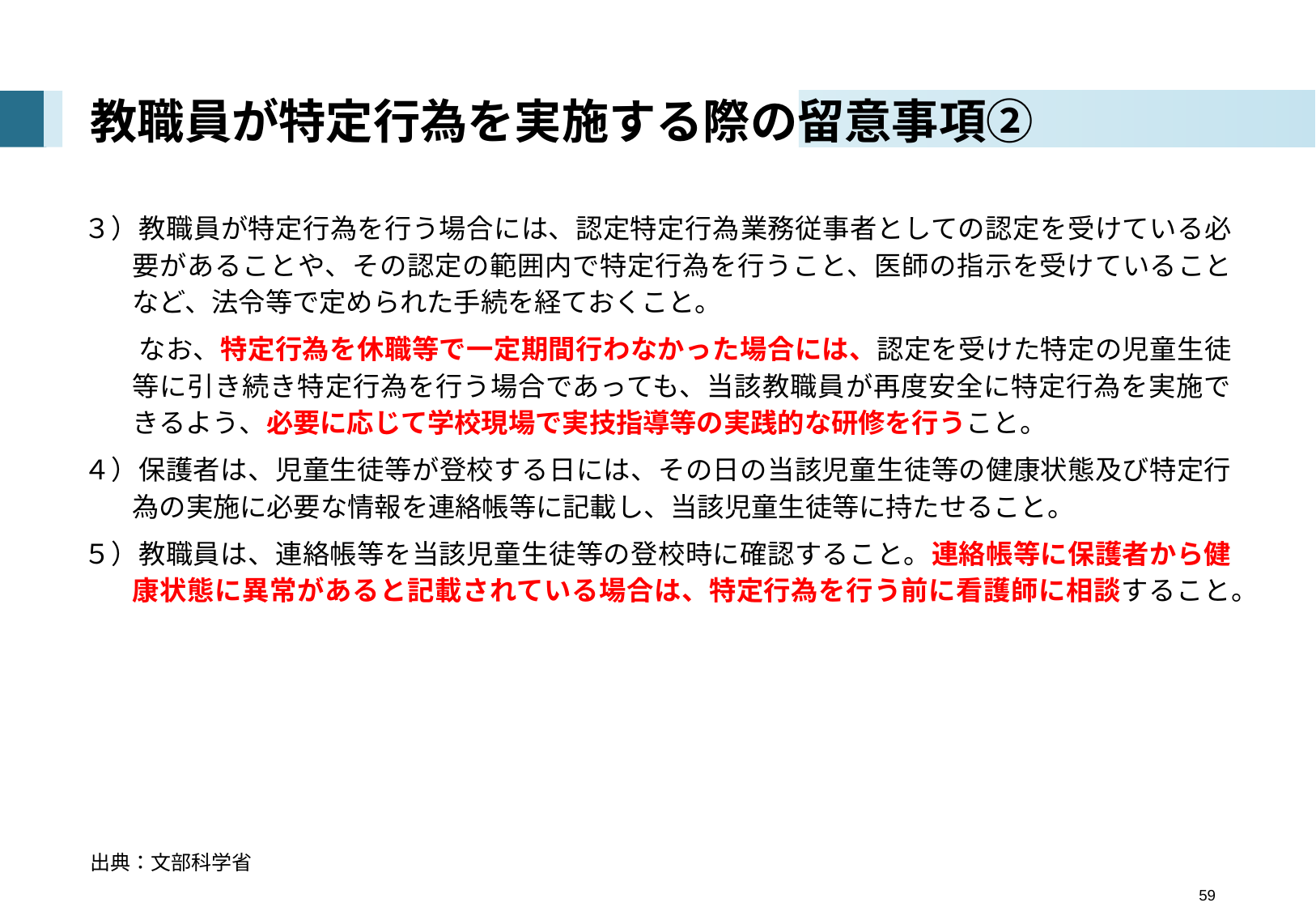

# 教職員が特定行為を実施する際の留意事項②
３）教職員が特定行為を行う場合には、認定特定行為業務従事者としての認定を受けている必要があることや、その認定の範囲内で特定行為を行うこと、医師の指示を受けていることなど、法令等で定められた手続を経ておくこと。
　　なお、特定行為を休職等で一定期間行わなかった場合には、認定を受けた特定の児童生徒等に引き続き特定行為を行う場合であっても、当該教職員が再度安全に特定行為を実施できるよう、必要に応じて学校現場で実技指導等の実践的な研修を行うこと。
４）保護者は、児童生徒等が登校する日には、その日の当該児童生徒等の健康状態及び特定行為の実施に必要な情報を連絡帳等に記載し、当該児童生徒等に持たせること。
５）教職員は、連絡帳等を当該児童生徒等の登校時に確認すること。連絡帳等に保護者から健康状態に異常があると記載されている場合は、特定行為を行う前に看護師に相談すること。
出典：文部科学省
　　　　　　　　　　　　　　　　 59